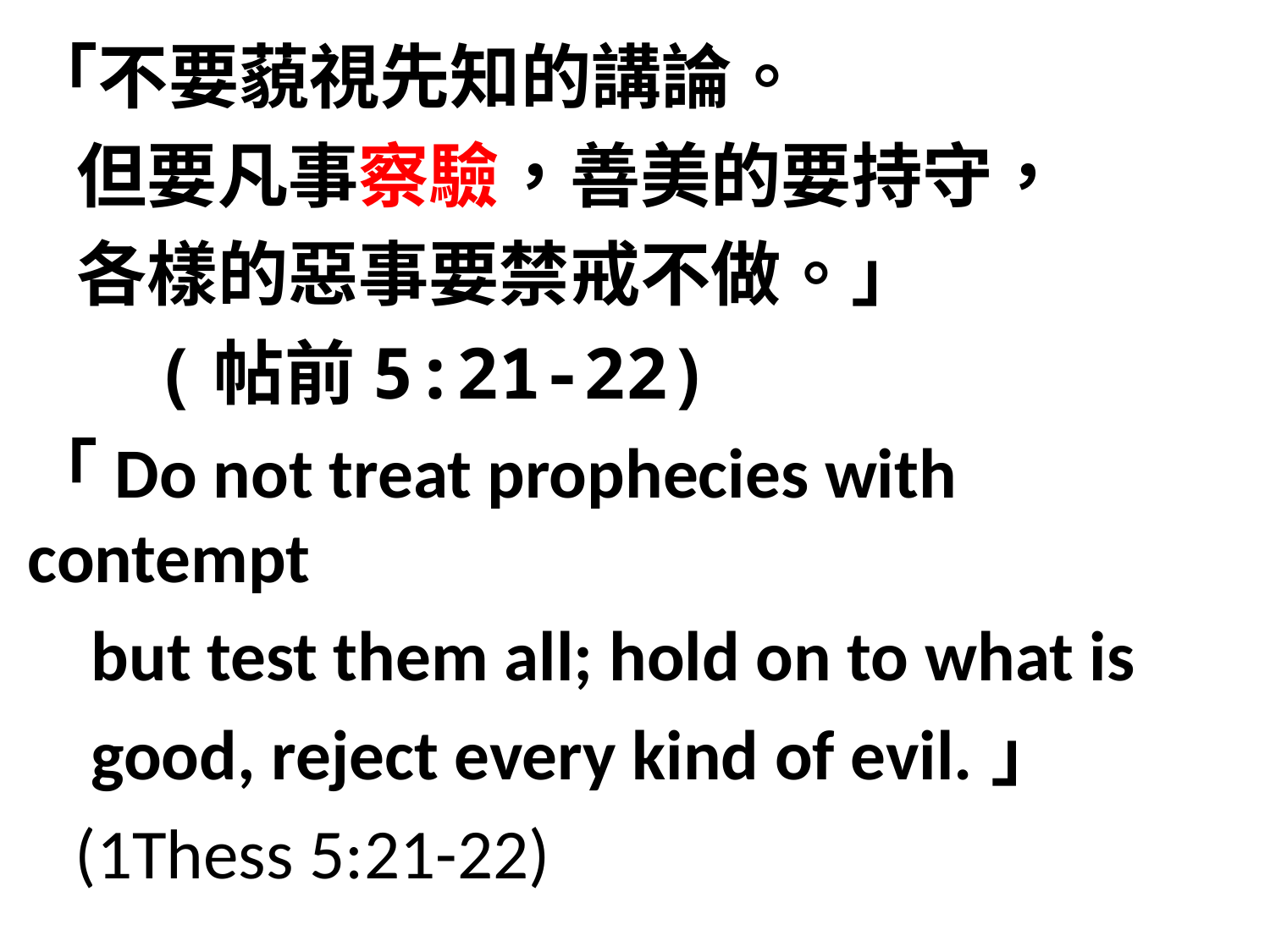

「不要藐視先知的講論。
  但要凡事察驗，善美的要持守，
  各樣的惡事要禁戒不做。」
   (帖前5:21-22)
「Do not treat prophecies with contempt
    but test them all; hold on to what is
    good, reject every kind of evil.」
   (1Thess 5:21-22)